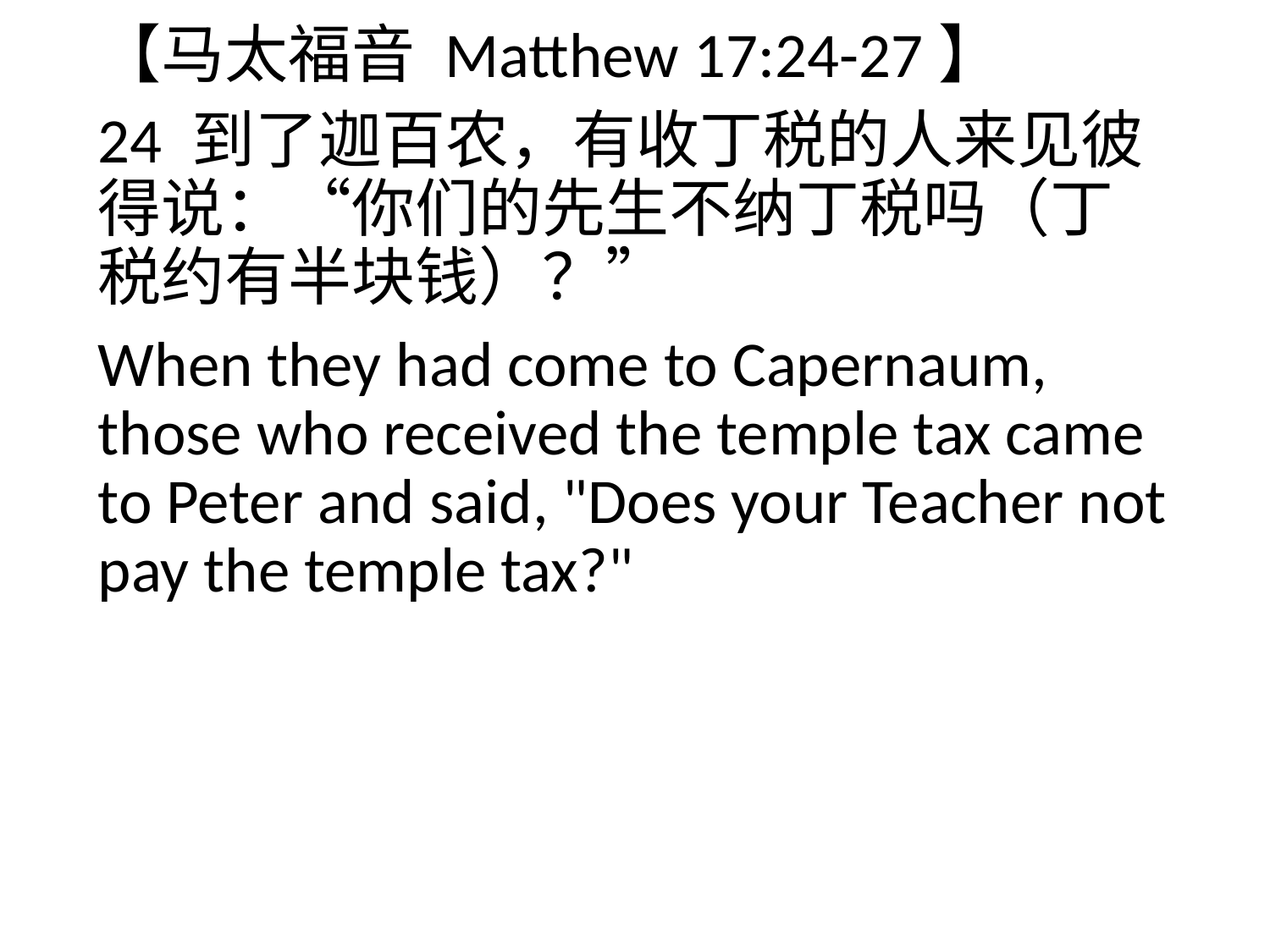

【马太福音 Matthew 17:24-27】
24 到了迦百农，有收丁税的人来见彼得说：“你们的先生不纳丁税吗（丁税约有半块钱）？”
When they had come to Capernaum, those who received the temple tax came to Peter and said, "Does your Teacher not pay the temple tax?"